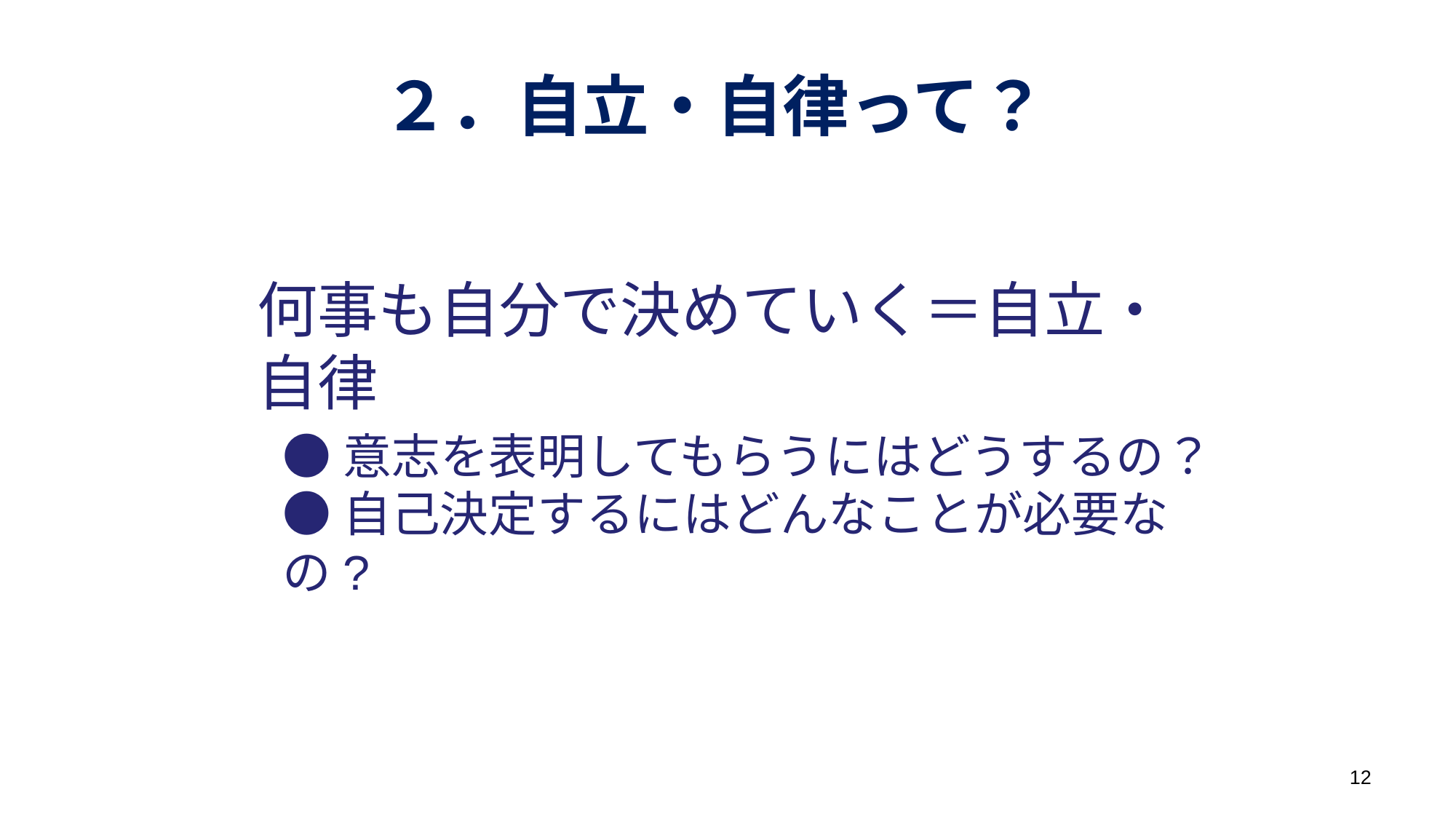

２．自立・自律って？
何事も自分で決めていく＝自立・自律
●意志を表明してもらうにはどうするの？
●自己決定するにはどんなことが必要なの?
12